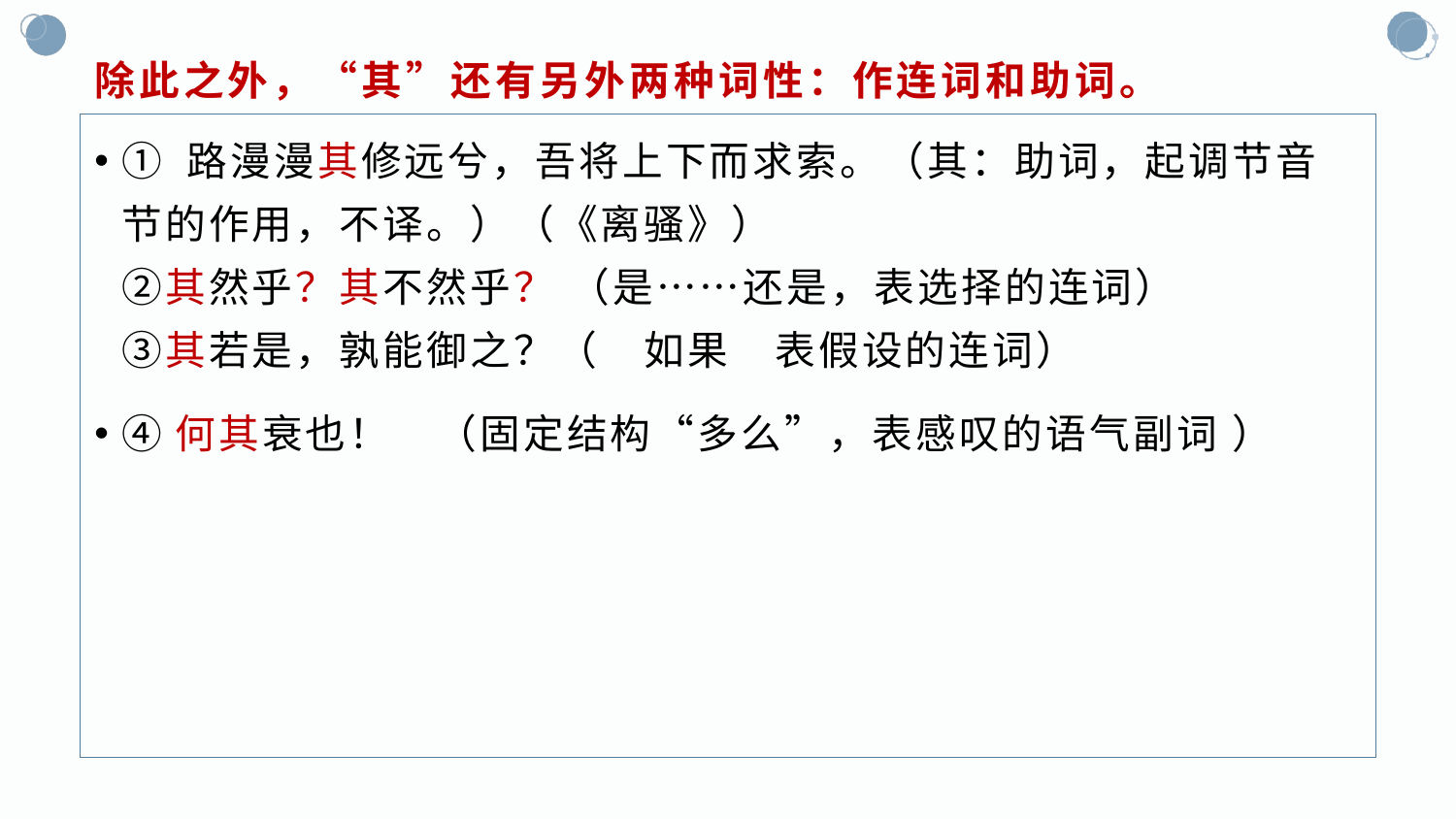

# 除此之外，“其”还有另外两种词性：作连词和助词。
① 路漫漫其修远兮，吾将上下而求索。（其：助词，起调节音节的作用，不译。）（《离骚》）
②其然乎？其不然乎？ （是……还是，表选择的连词）
③其若是，孰能御之？（　如果　表假设的连词）
④何其衰也！　（固定结构“多么”，表感叹的语气副词 ）